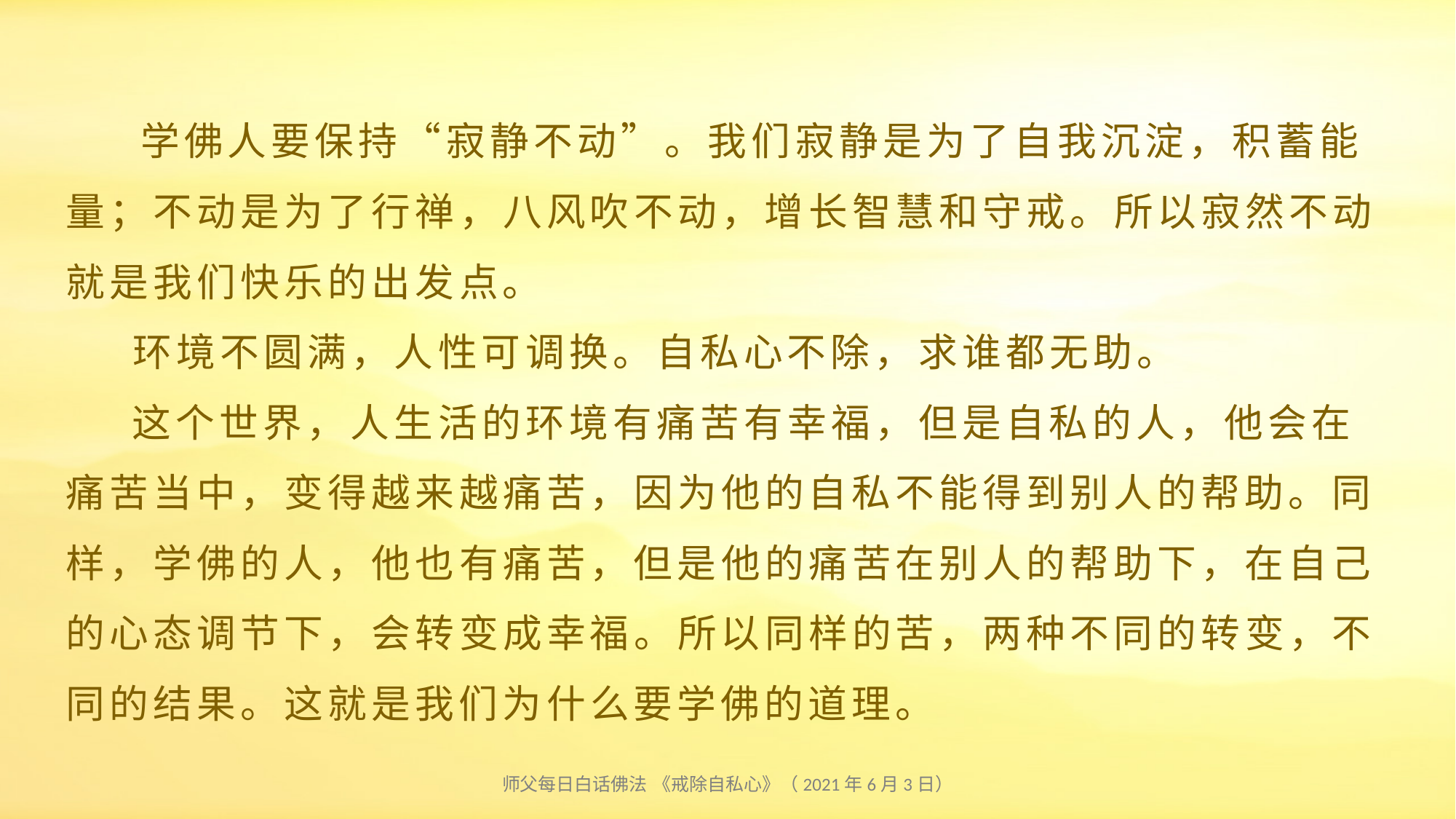

# 学佛人要保持“寂静不动”。我们寂静是为了自我沉淀，积蓄能量；不动是为了行禅，八风吹不动，增长智慧和守戒。所以寂然不动就是我们快乐的出发点。 环境不圆满，人性可调换。自私心不除，求谁都无助。 这个世界，人生活的环境有痛苦有幸福，但是自私的人，他会在痛苦当中，变得越来越痛苦，因为他的自私不能得到别人的帮助。同样，学佛的人，他也有痛苦，但是他的痛苦在别人的帮助下，在自己的心态调节下，会转变成幸福。所以同样的苦，两种不同的转变，不同的结果。这就是我们为什么要学佛的道理。
师父每日白话佛法 《戒除自私心》（2021年6月3日）